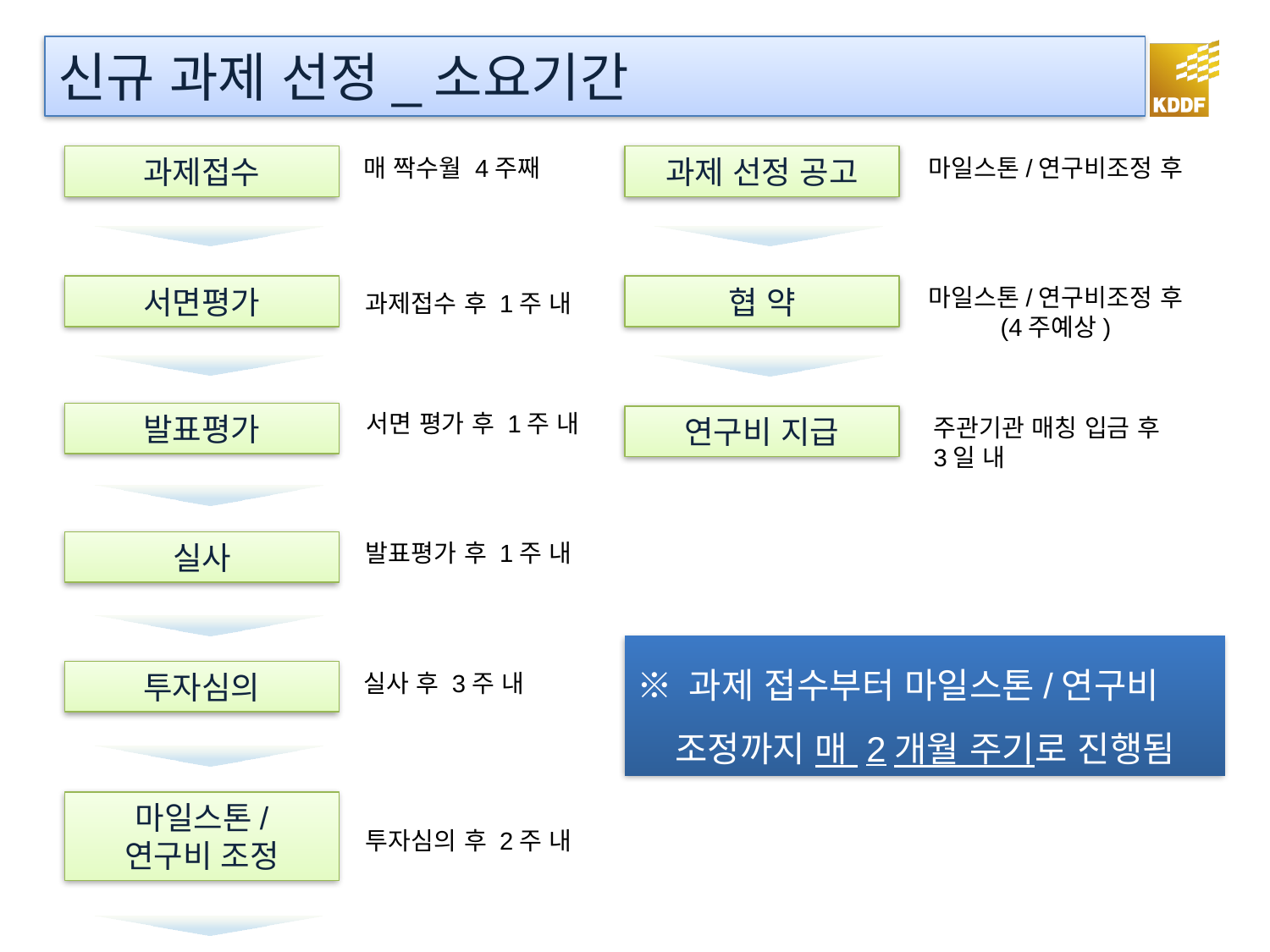

# 신규 과제 선정_소요기간
과제접수
매 짝수월 4주째
과제 선정 공고
마일스톤/연구비조정 후

서면평가
협 약
마일스톤/연구비조정 후
(4주예상)
과제접수 후 1주 내

서면 평가 후 1주 내
발표평가
연구비 지급
주관기관 매칭 입금 후
3일 내

발표평가 후 1주 내
실사

※ 과제 접수부터 마일스톤/연구비 조정까지 매 2개월 주기로 진행됨
투자심의
실사 후 3주 내

마일스톤/
연구비 조정
투자심의 후 2주 내